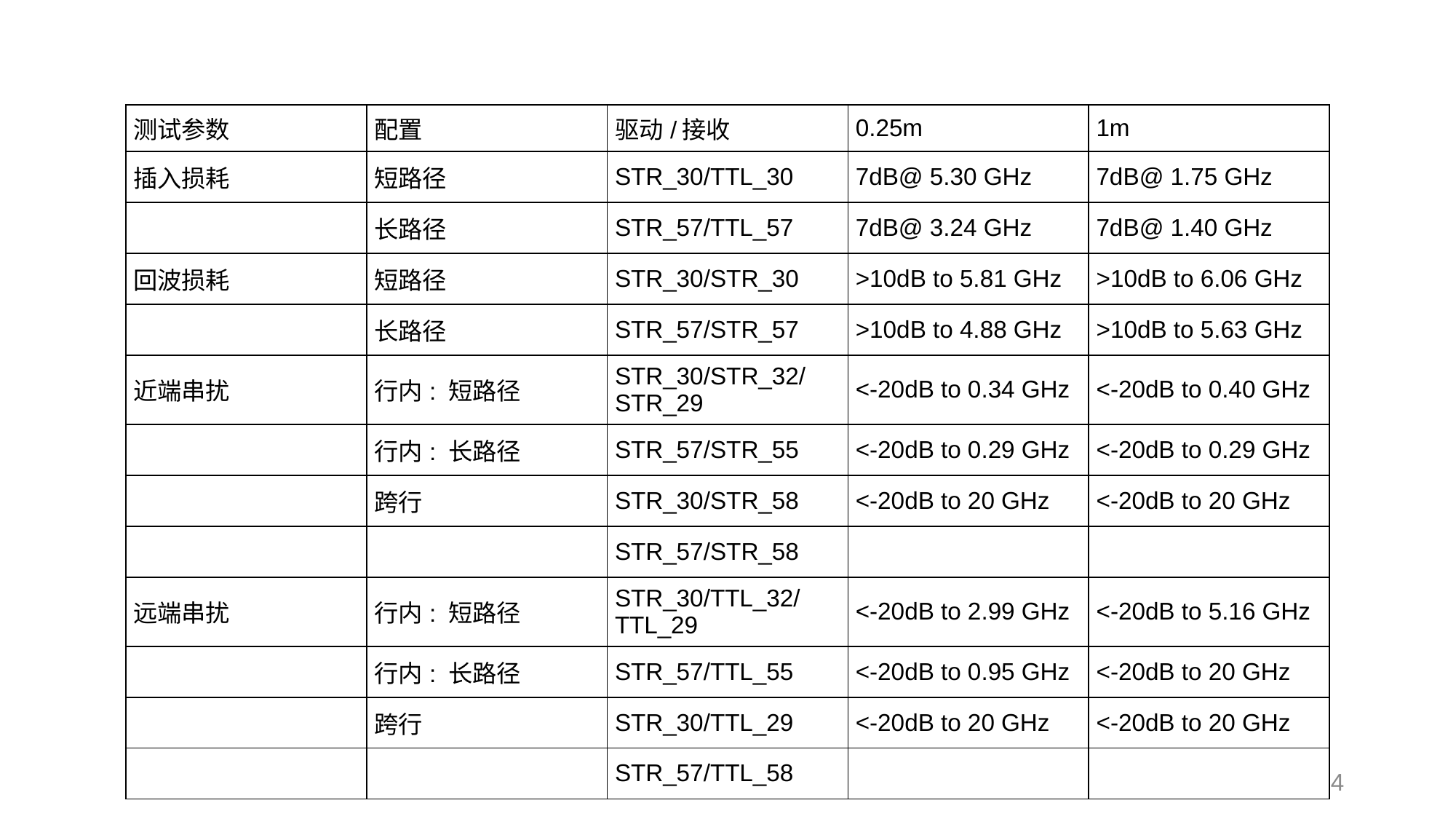

| 测试参数 | 配置 | 驱动/接收 | 0.25m | 1m |
| --- | --- | --- | --- | --- |
| 插入损耗 | 短路径 | STR\_30/TTL\_30 | 7dB@ 5.30 GHz | 7dB@ 1.75 GHz |
|  | 长路径 | STR\_57/TTL\_57 | 7dB@ 3.24 GHz | 7dB@ 1.40 GHz |
| 回波损耗 | 短路径 | STR\_30/STR\_30 | >10dB to 5.81 GHz | >10dB to 6.06 GHz |
|  | 长路径 | STR\_57/STR\_57 | >10dB to 4.88 GHz | >10dB to 5.63 GHz |
| 近端串扰 | 行内: 短路径 | STR\_30/STR\_32/STR\_29 | <-20dB to 0.34 GHz | <-20dB to 0.40 GHz |
|  | 行内: 长路径 | STR\_57/STR\_55 | <-20dB to 0.29 GHz | <-20dB to 0.29 GHz |
|  | 跨行 | STR\_30/STR\_58 | <-20dB to 20 GHz | <-20dB to 20 GHz |
|  |  | STR\_57/STR\_58 |  |  |
| 远端串扰 | 行内: 短路径 | STR\_30/TTL\_32/TTL\_29 | <-20dB to 2.99 GHz | <-20dB to 5.16 GHz |
|  | 行内: 长路径 | STR\_57/TTL\_55 | <-20dB to 0.95 GHz | <-20dB to 20 GHz |
|  | 跨行 | STR\_30/TTL\_29 | <-20dB to 20 GHz | <-20dB to 20 GHz |
|  |  | STR\_57/TTL\_58 |  |  |
4